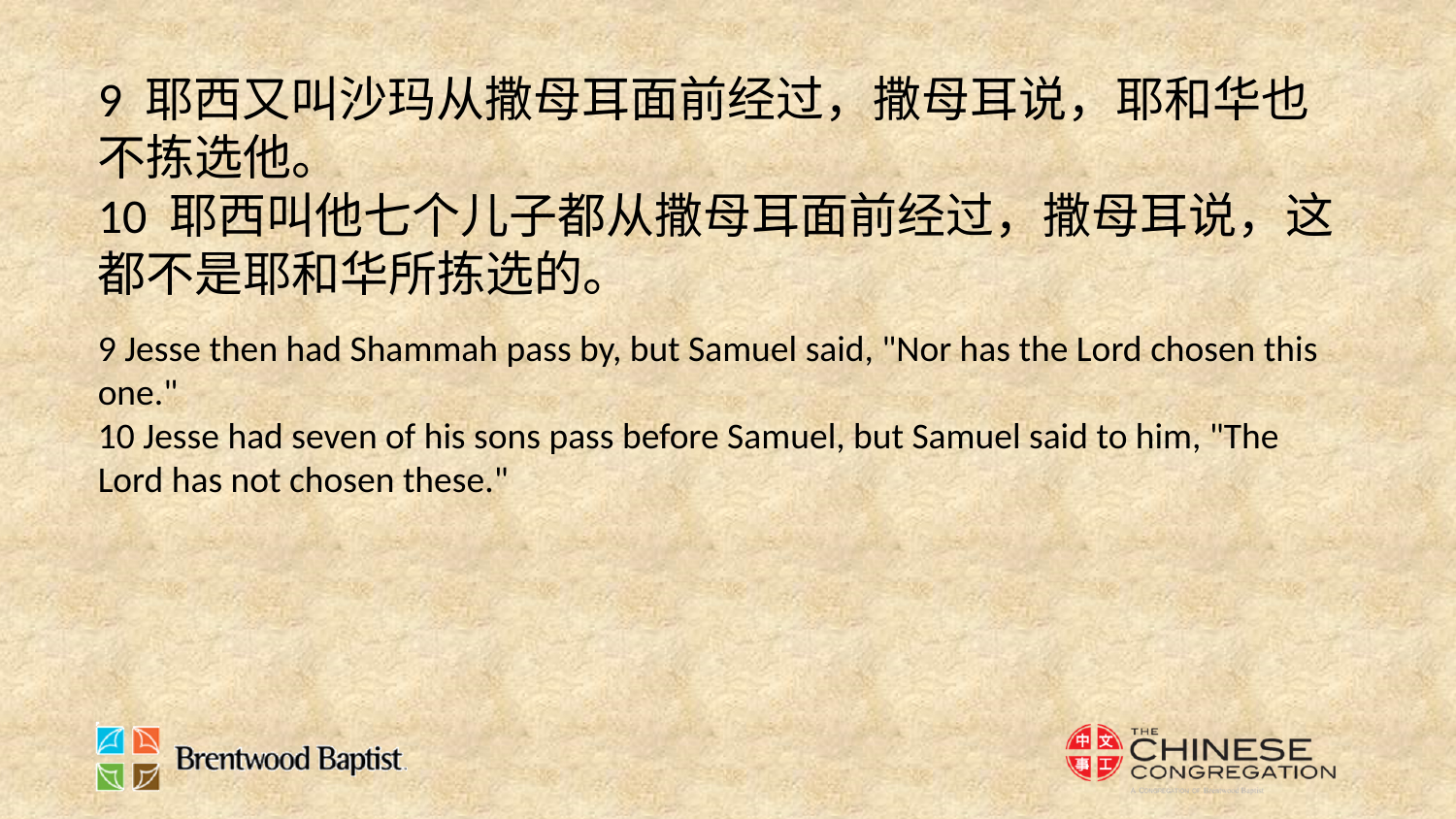

9 耶西又叫沙玛从撒母耳面前经过，撒母耳说，耶和华也不拣选他。
10 耶西叫他七个儿子都从撒母耳面前经过，撒母耳说，这都不是耶和华所拣选的。

9 Jesse then had Shammah pass by, but Samuel said, "Nor has the Lord chosen this one."
10 Jesse had seven of his sons pass before Samuel, but Samuel said to him, "The Lord has not chosen these."